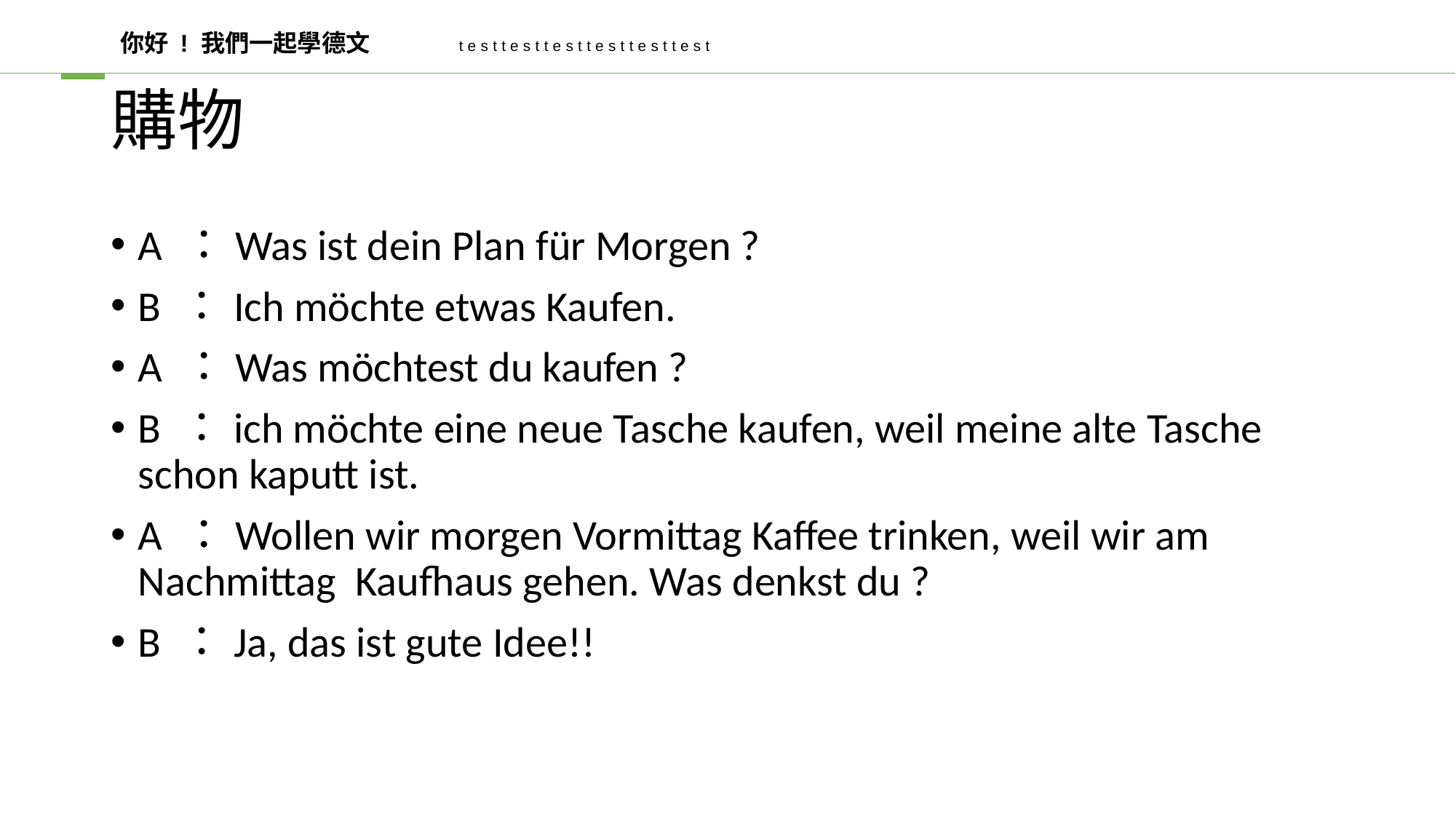

你好 ! 我們一起學德文
testtesttesttesttesttest

# 購物
A ：Was ist dein Plan für Morgen ?
B ：Ich möchte etwas Kaufen.
A ：Was möchtest du kaufen ?
B ：ich möchte eine neue Tasche kaufen, weil meine alte Tasche schon kaputt ist.
A ：Wollen wir morgen Vormittag Kaffee trinken, weil wir am Nachmittag  Kaufhaus gehen. Was denkst du ?
B ：Ja, das ist gute Idee!!